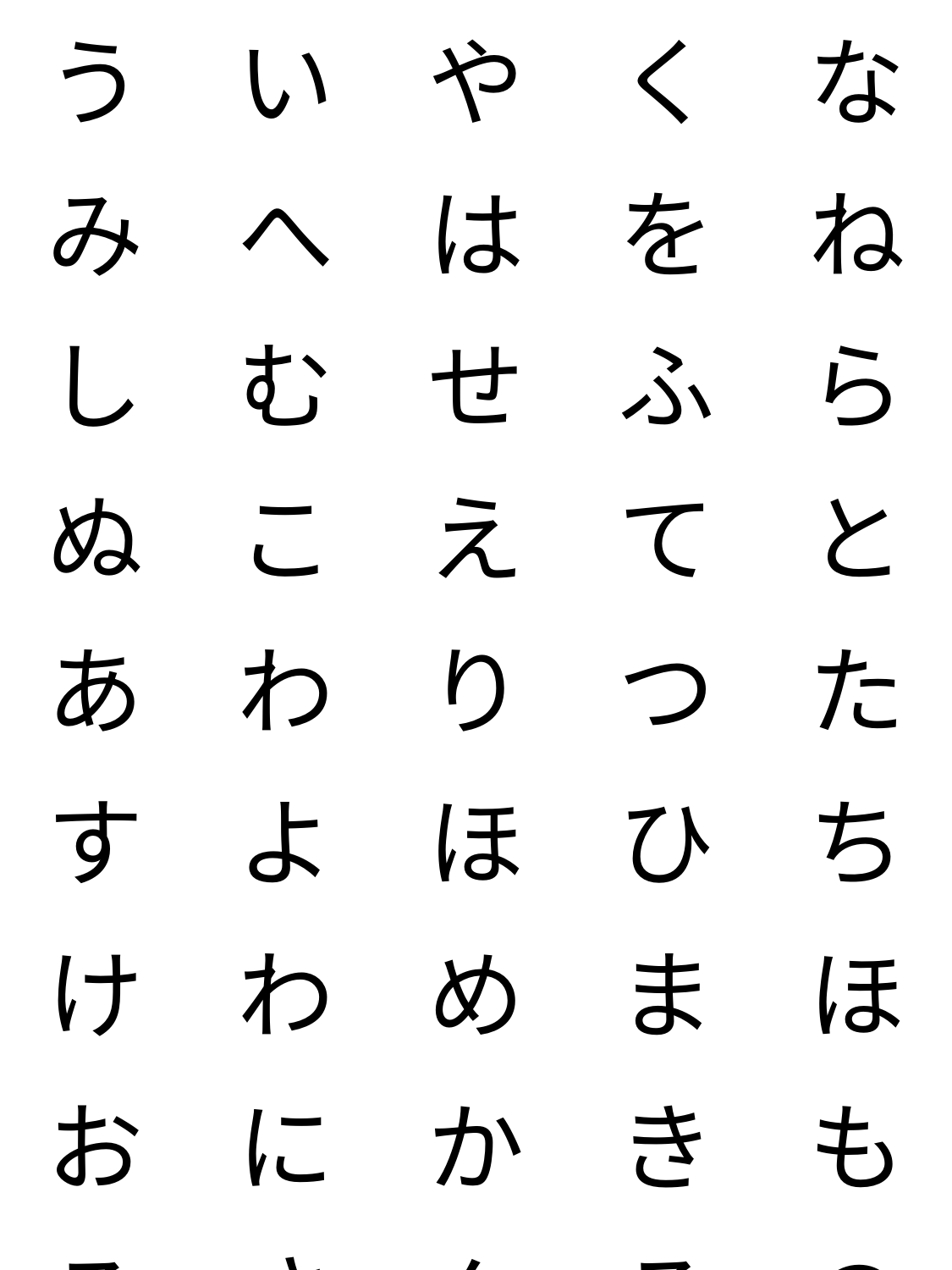

| う | い | や | く | な |
| --- | --- | --- | --- | --- |
| み | へ | は | を | ね |
| し | む | せ | ふ | ら |
| ぬ | こ | え | て | と |
| あ | わ | り | つ | た |
| す | よ | ほ | ひ | ち |
| け | わ | め | ま | ほ |
| お | に | か | き | も |
| ろ | さ | ん | る | の |